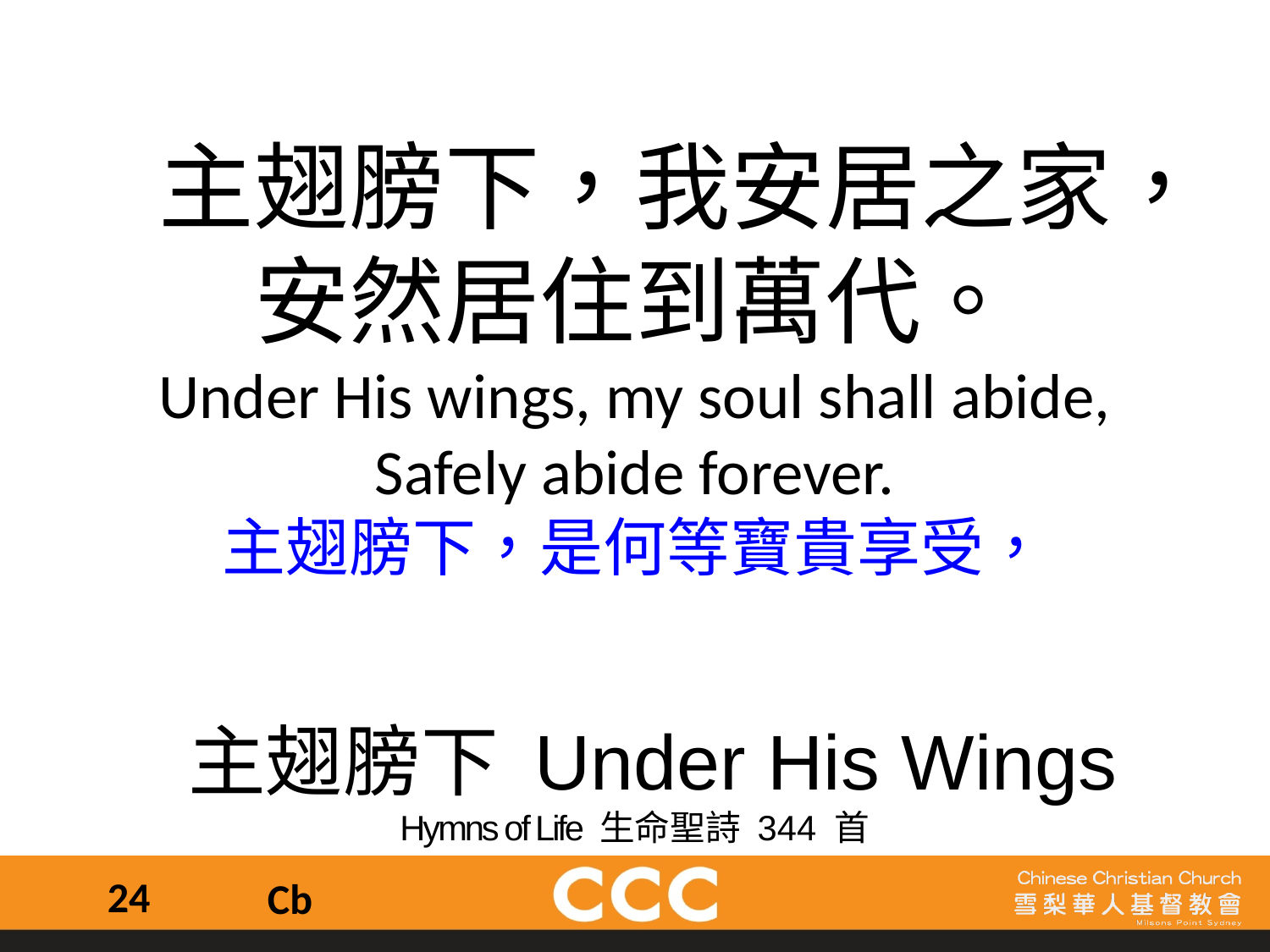

主翅膀下，我安居之家，
安然居住到萬代。
Under His wings, my soul shall abide,
Safely abide forever.
主翅膀下，是何等寶貴享受，
 主翅膀下 Under His Wings
Hymns of Life 生命聖詩 344 首

24
Cb